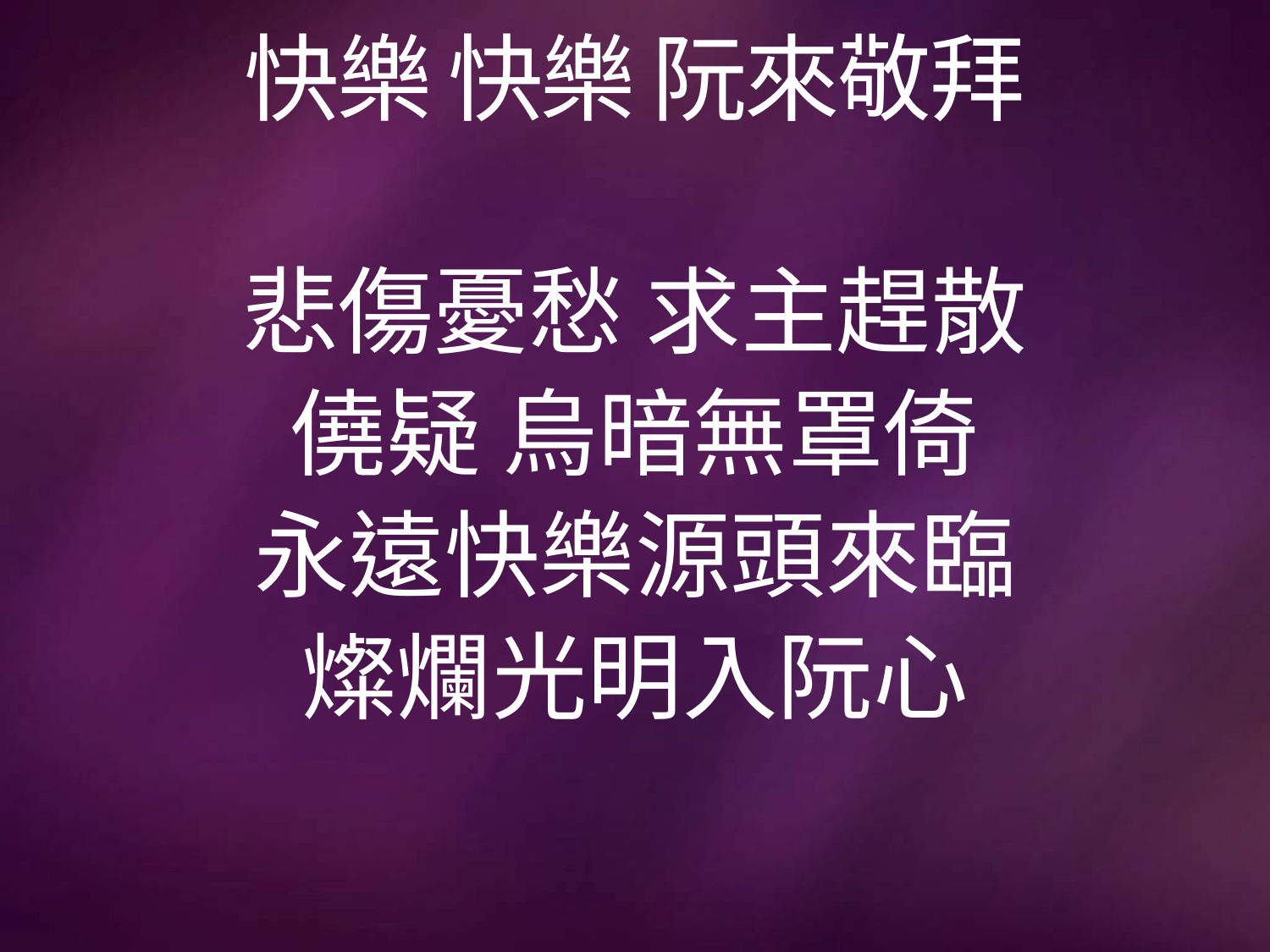

# 快樂 快樂 阮來敬拜
悲傷憂愁 求主趕散
僥疑 烏暗無罩倚
永遠快樂源頭來臨
燦爛光明入阮心